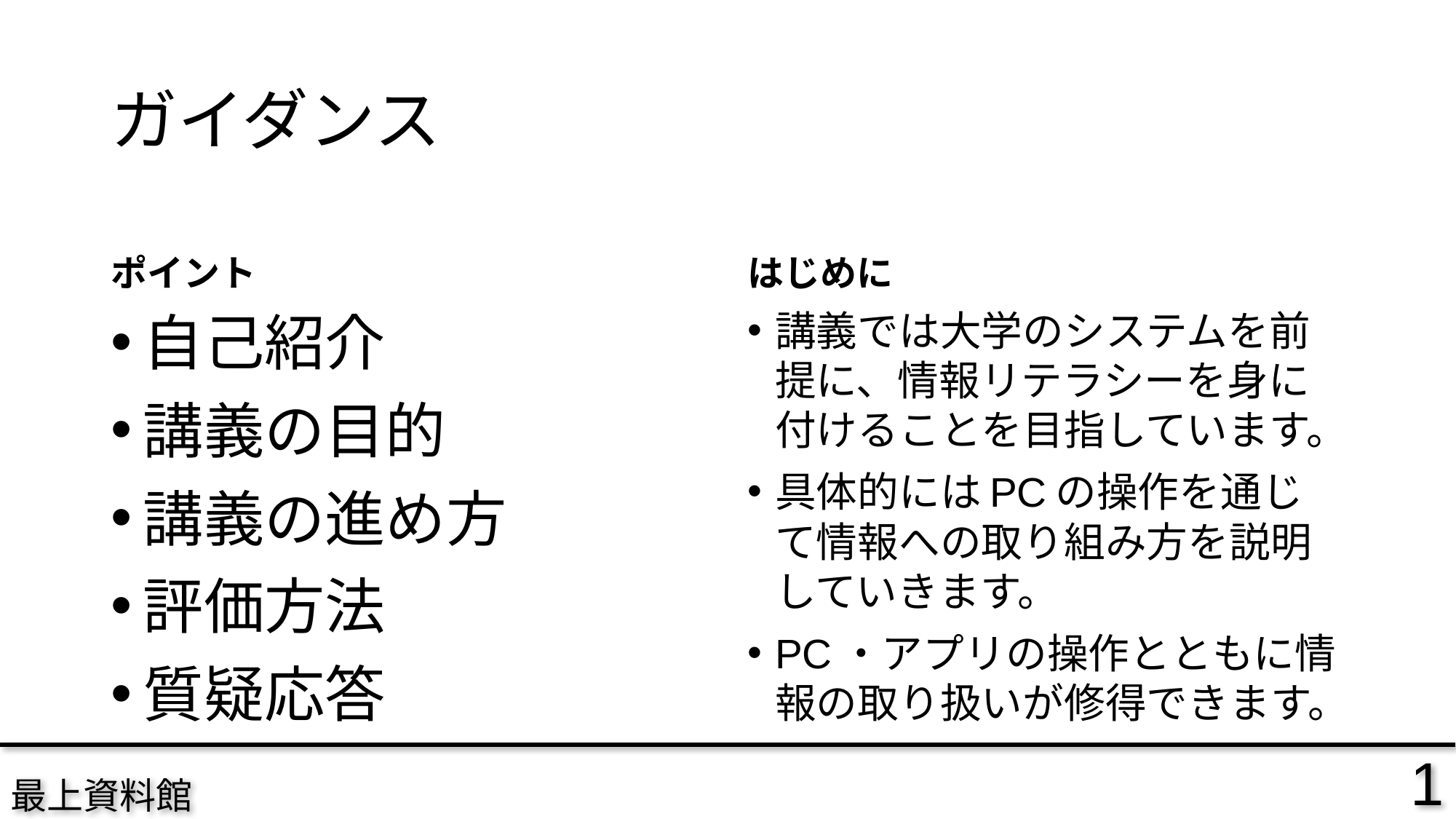

# ガイダンス
ポイント
はじめに
自己紹介
講義の目的
講義の進め方
評価方法
質疑応答
講義では大学のシステムを前提に、情報リテラシーを身に付けることを目指しています。
具体的にはPCの操作を通じて情報への取り組み方を説明していきます。
PC・アプリの操作とともに情報の取り扱いが修得できます。